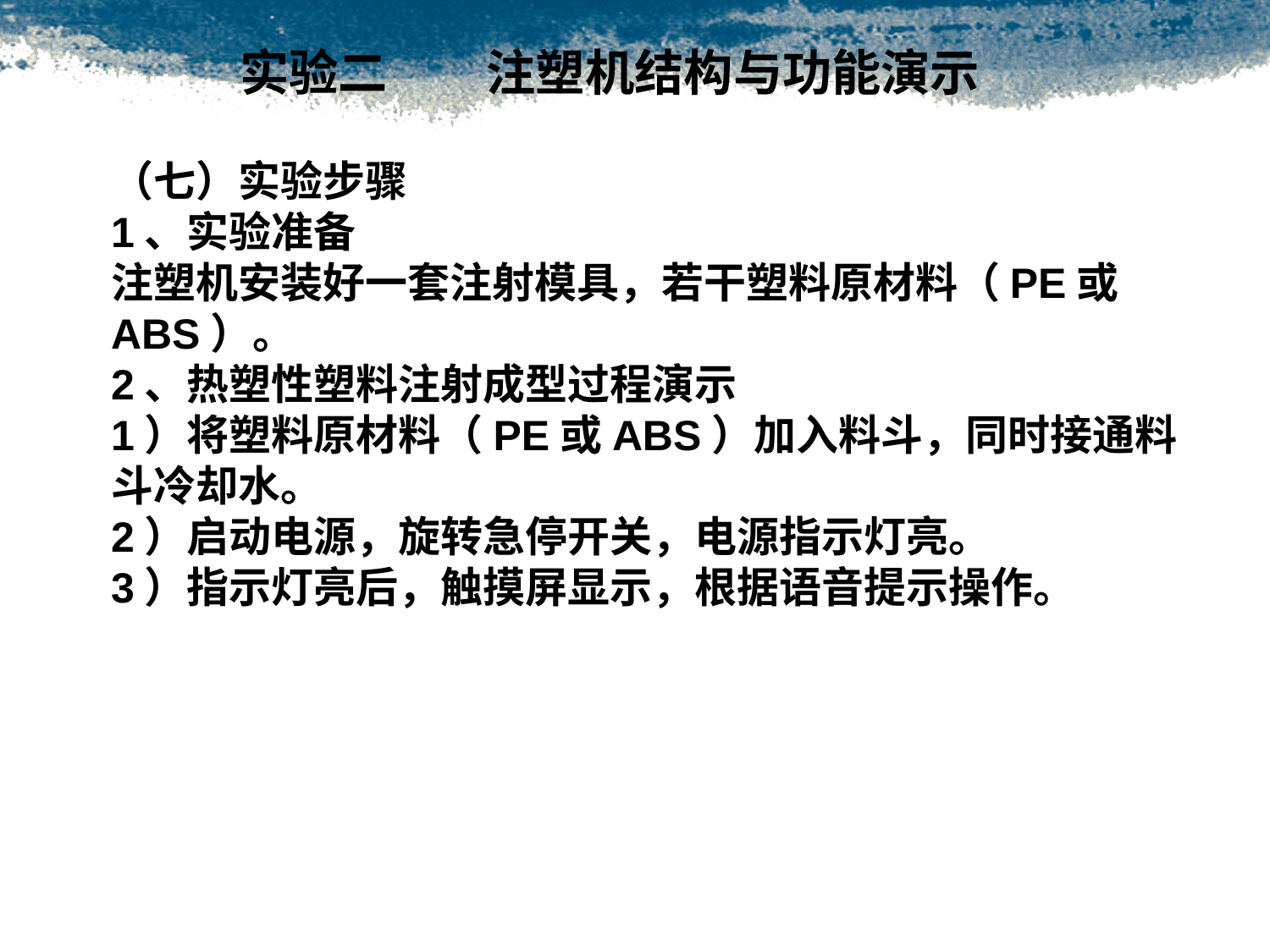

实验二　　注塑机结构与功能演示
（七）实验步骤1、实验准备注塑机安装好一套注射模具，若干塑料原材料（PE或ABS）。2、热塑性塑料注射成型过程演示1）将塑料原材料（PE或ABS）加入料斗，同时接通料斗冷却水。2）启动电源，旋转急停开关，电源指示灯亮。3）指示灯亮后，触摸屏显示，根据语音提示操作。